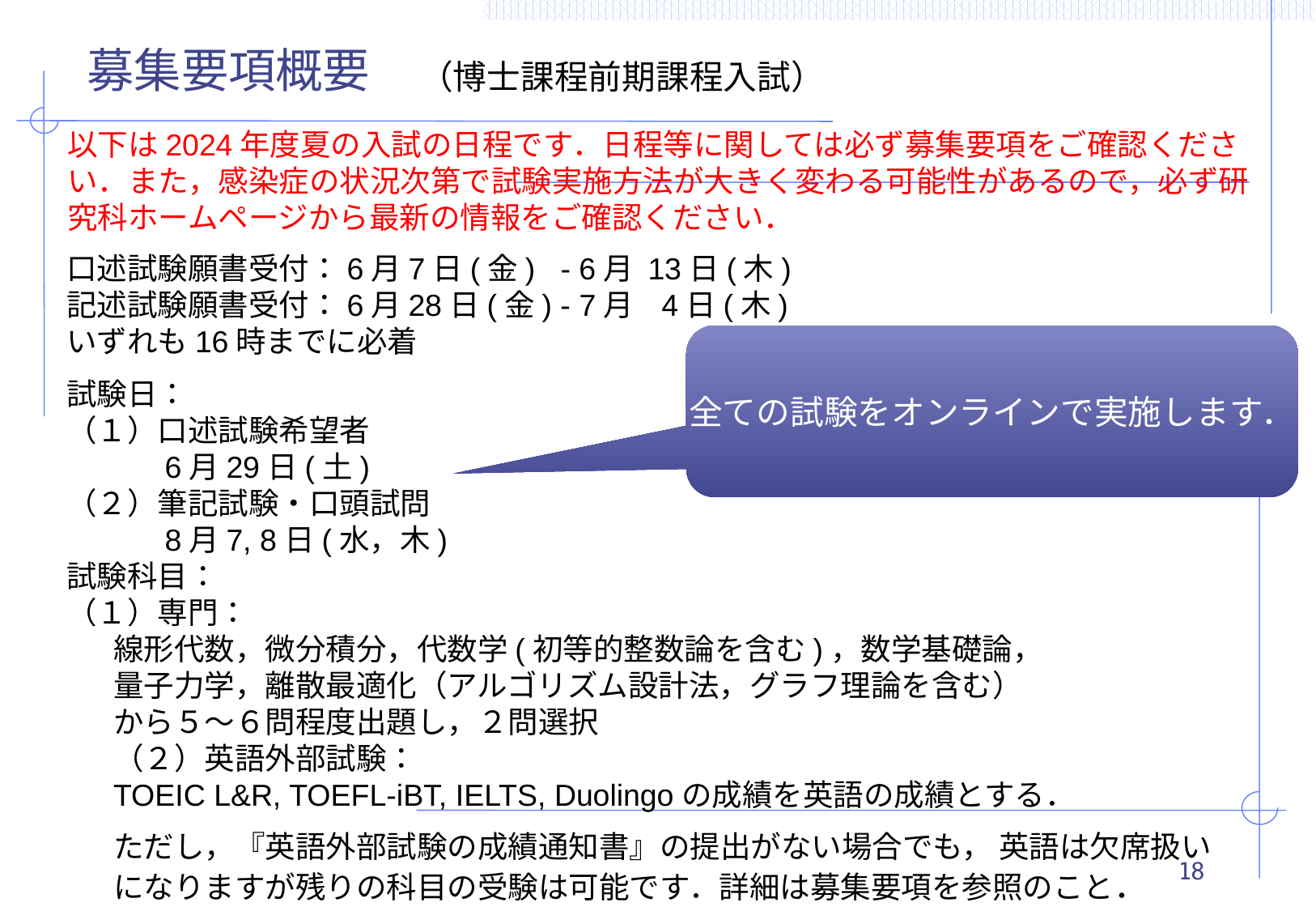

募集要項概要
（博士課程前期課程入試）
以下は2024年度夏の入試の日程です．日程等に関しては必ず募集要項をご確認ください．また，感染症の状況次第で試験実施方法が大きく変わる可能性があるので，必ず研究科ホームページから最新の情報をご確認ください．

口述試験願書受付：6月7日(金)   - 6月 13日(木)
記述試験願書受付：6月28日(金) - 7月   4日(木)
いずれも16時までに必着

試験日：
（１）口述試験希望者
　　　6月29日(土)
（２）筆記試験・口頭試問
　　　8月7, 8日(水，木)
試験科目：
（１）専門：
線形代数，微分積分，代数学(初等的整数論を含む)，数学基礎論，
量子力学，離散最適化（アルゴリズム設計法，グラフ理論を含む）
から５〜６問程度出題し，２問選択
（２）英語外部試験：
TOEIC L&R, TOEFL-iBT, IELTS, Duolingoの成績を英語の成績とする．

ただし，『英語外部試験の成績通知書』の提出がない場合でも， 英語は欠席扱い
になりますが残りの科目の受験は可能です．詳細は募集要項を参照のこと．

全ての試験をオンラインで実施します．
18